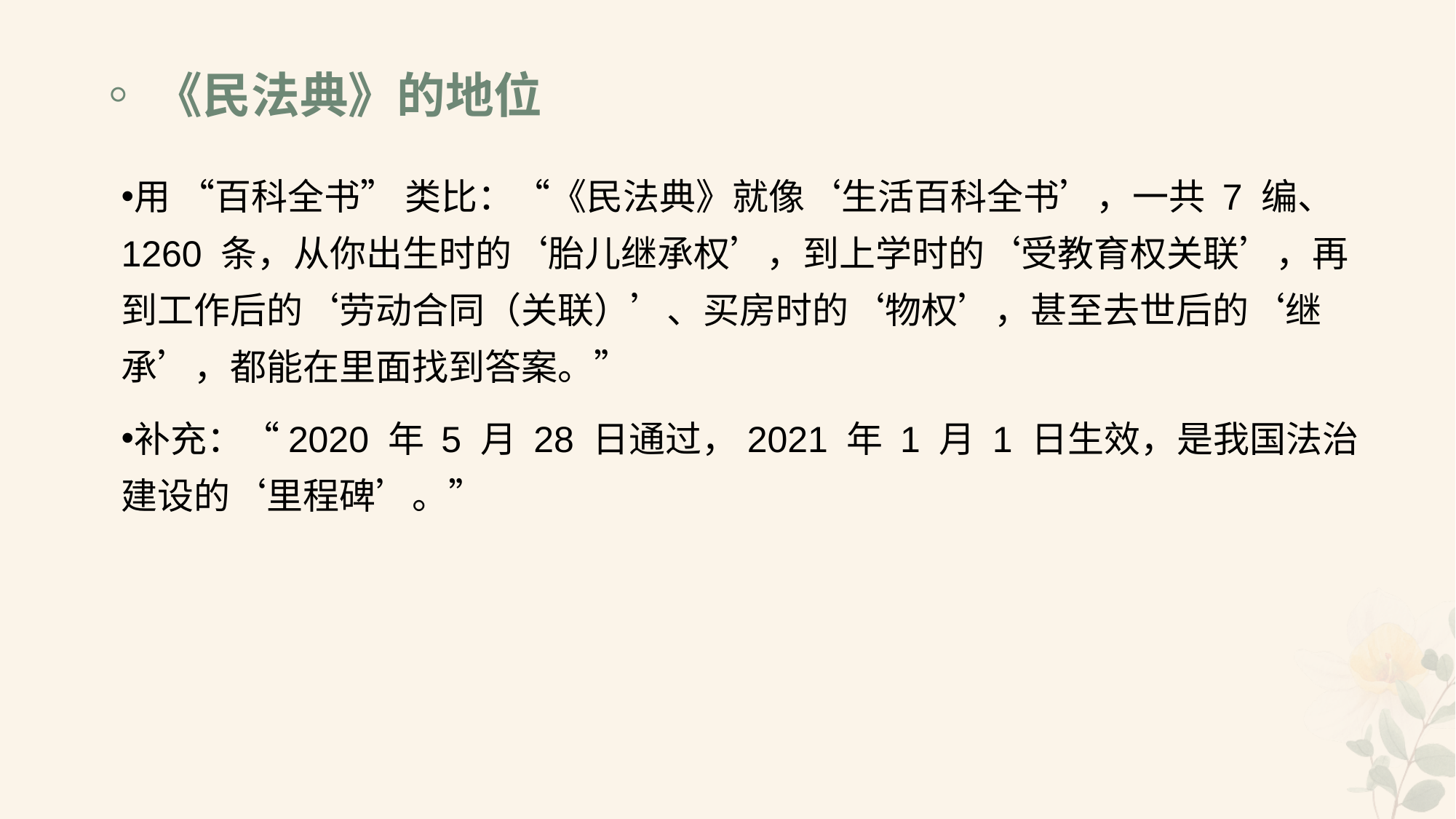

# ◦《民法典》的地位
用 “百科全书” 类比：“《民法典》就像‘生活百科全书’，一共 7 编、1260 条，从你出生时的‘胎儿继承权’，到上学时的‘受教育权关联’，再到工作后的‘劳动合同（关联）’、买房时的‘物权’，甚至去世后的‘继承’，都能在里面找到答案。”
补充：“2020 年 5 月 28 日通过，2021 年 1 月 1 日生效，是我国法治建设的‘里程碑’。”